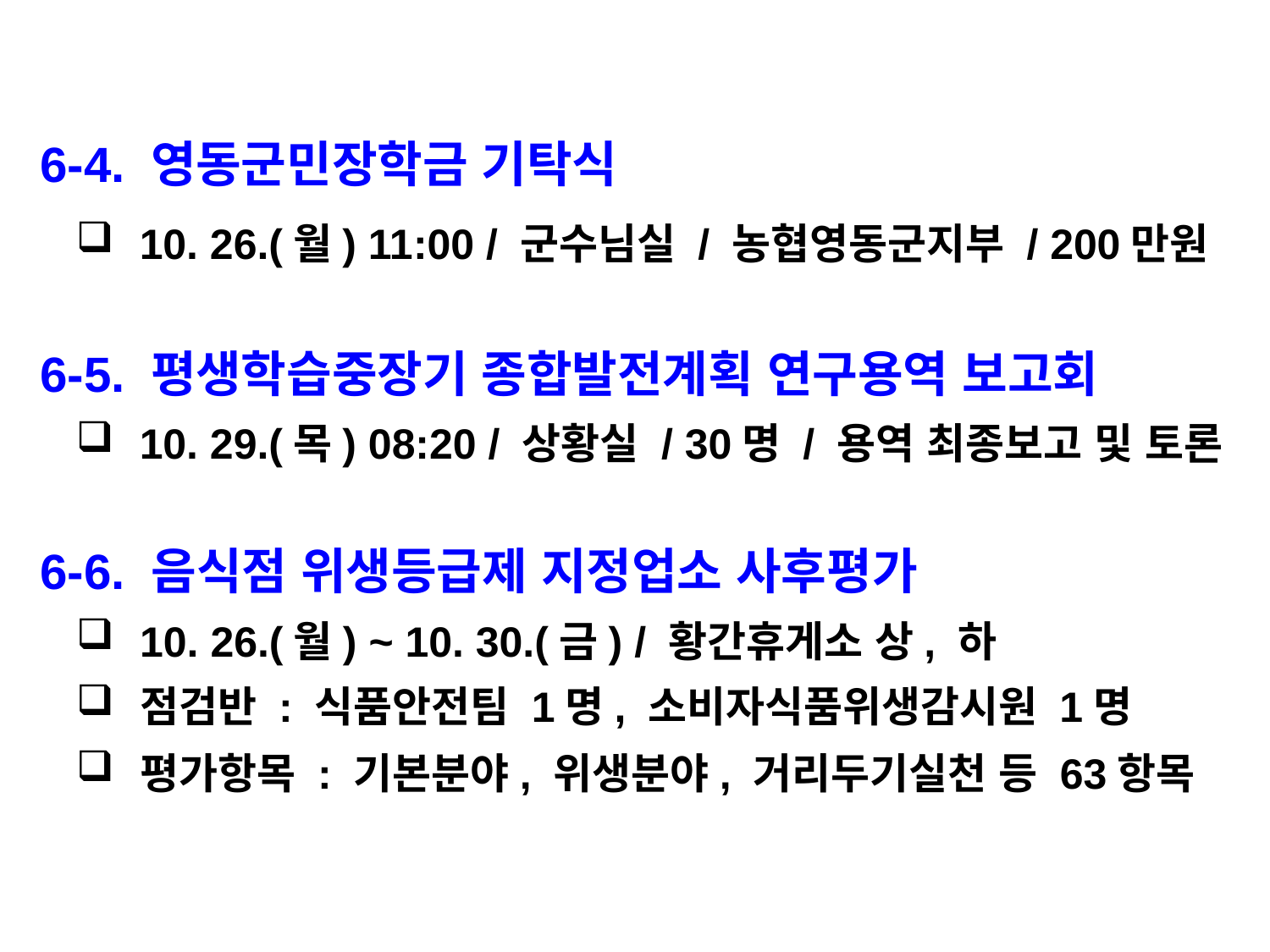

6-4. 영동군민장학금 기탁식
10. 26.(월) 11:00 / 군수님실 / 농협영동군지부 / 200만원
  6-5. 평생학습중장기 종합발전계획 연구용역 보고회
10. 29.(목) 08:20 / 상황실 / 30명 / 용역 최종보고 및 토론
  6-6. 음식점 위생등급제 지정업소 사후평가
10. 26.(월) ~ 10. 30.(금) / 황간휴게소 상, 하
점검반 : 식품안전팀 1명, 소비자식품위생감시원 1명
평가항목 : 기본분야, 위생분야, 거리두기실천 등 63항목